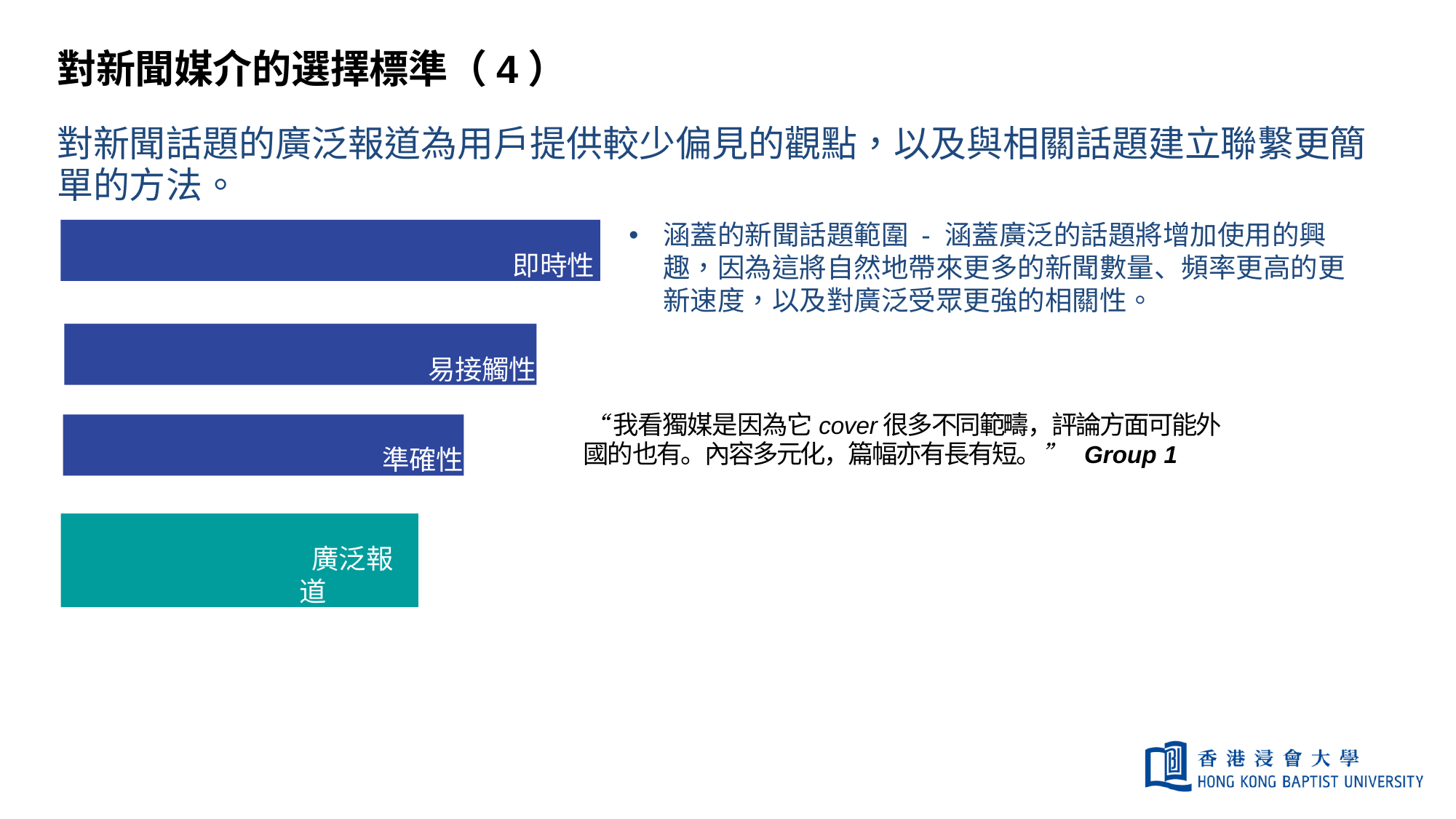

# 對新聞媒介的選擇標準（4）

對新聞話題的廣泛報道為用戶提供較少偏見的觀點，以及與相關話題建立聯繫更簡單的方法。
涵蓋的新聞話題範圍 - 涵蓋廣泛的話題將增加使用的興趣，因為這將自然地帶來更多的新聞數量、頻率更高的更新速度，以及對廣泛受眾更強的相關性。
  即時性
易接觸性
“我看獨媒是因為它cover很多不同範疇，評論方面可能外國的也有。內容多元化，篇幅亦有長有短。” Group 1
準確性
 廣泛報道